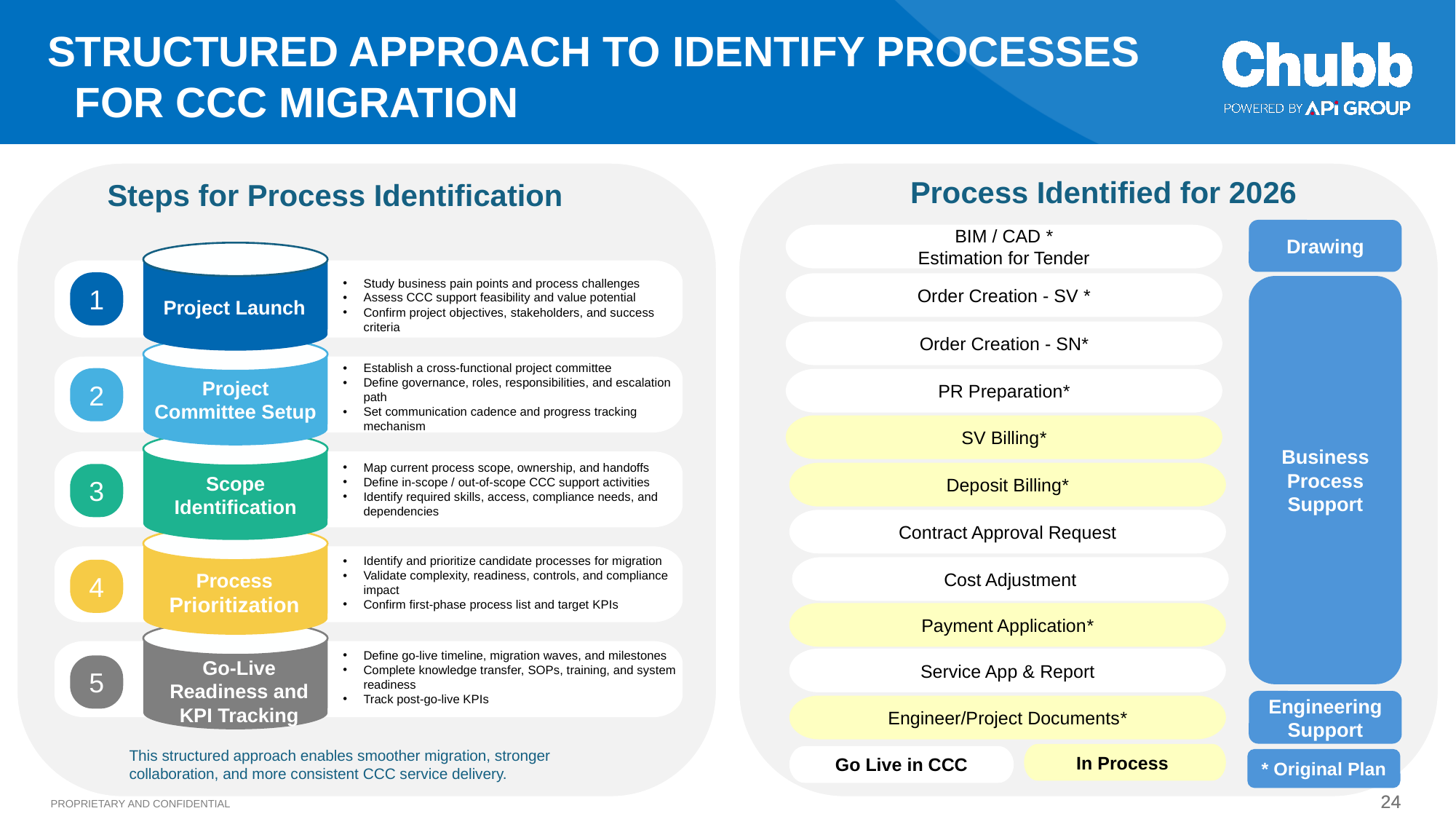

STRUCTURED APPROACH TO IDENTIFY PROCESSES FOR CCC MIGRATION

放假
Process Identified for 2026
Steps for Process Identification
Drawing
BIM / CAD *
Estimation for Tender

Project Launch

Study business pain points and process challenges
Assess CCC support feasibility and value potential
Confirm project objectives, stakeholders, and success criteria
1
Order Creation - SV *
Business Process Support
Order Creation - SN*

Project Committee Setup
Establish a cross-functional project committee
Define governance, roles, responsibilities, and escalation path
Set communication cadence and progress tracking mechanism

2
PR Preparation*
SV Billing*

Scope Identification

Map current process scope, ownership, and handoffs
Define in-scope / out-of-scope CCC support activities
Identify required skills, access, compliance needs, and dependencies
Deposit Billing*
3
Contract Approval Request

Process Prioritization

Identify and prioritize candidate processes for migration
Validate complexity, readiness, controls, and compliance impact
Confirm first-phase process list and target KPIs
Cost Adjustment
4
Payment Application*

Go-Live Readiness and KPI Tracking

Define go-live timeline, migration waves, and milestones
Complete knowledge transfer, SOPs, training, and system readiness
Track post-go-live KPIs
Service App & Report
5
Engineering Support
Engineer/Project Documents*
This structured approach enables smoother migration, stronger collaboration, and more consistent CCC service delivery.
In Process
Go Live in CCC
* Original Plan
24
24